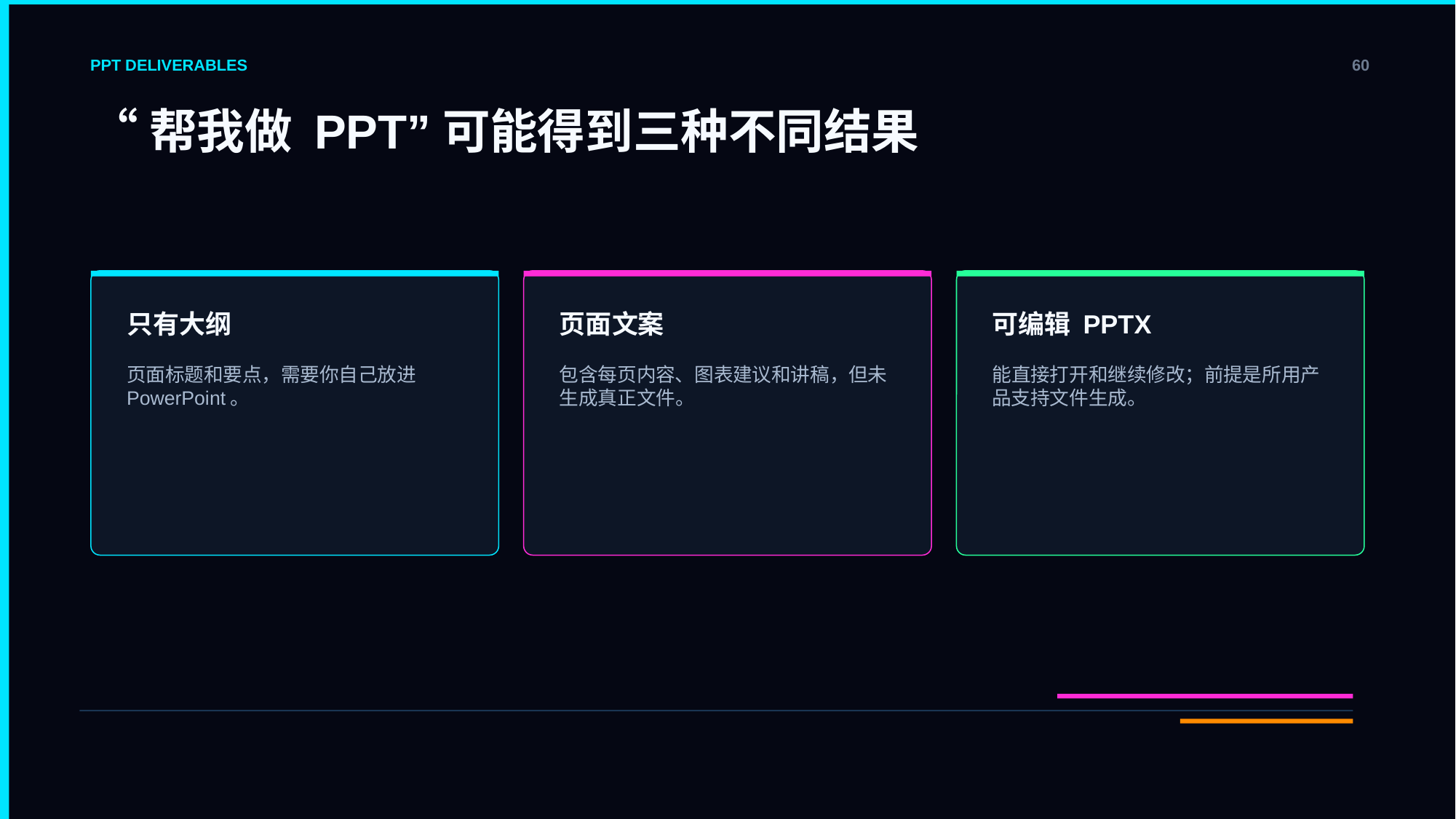

PPT DELIVERABLES
60
“帮我做 PPT”可能得到三种不同结果

只有大纲
页面文案
可编辑 PPTX
页面标题和要点，需要你自己放进 PowerPoint。
包含每页内容、图表建议和讲稿，但未生成真正文件。
能直接打开和继续修改；前提是所用产品支持文件生成。